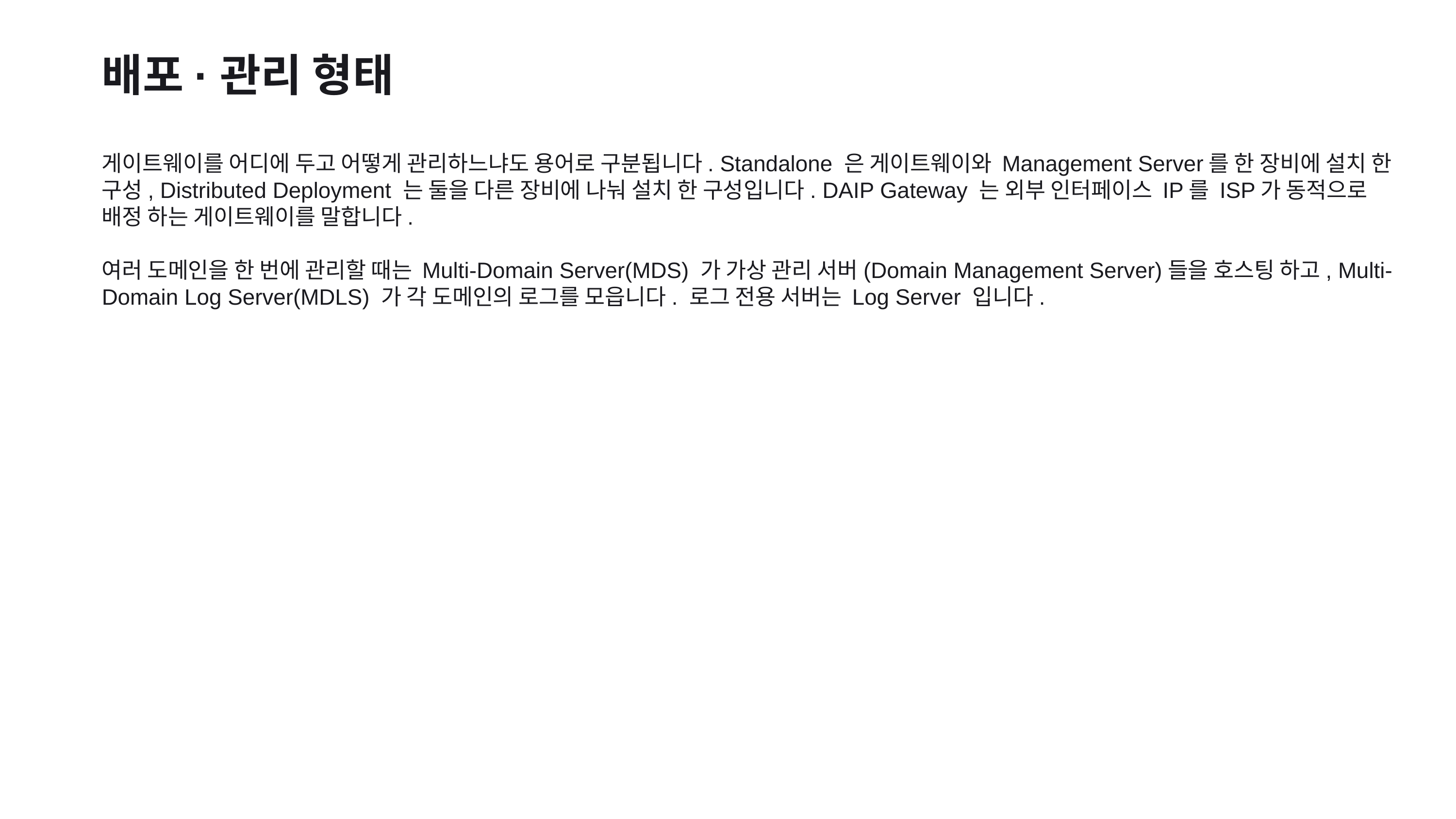

배포·관리 형태
게이트웨이를 어디에 두고 어떻게 관리하느냐도 용어로 구분됩니다. Standalone 은 게이트웨이와 Management Server를 한 장비에 설치 한 구성, Distributed Deployment 는 둘을 다른 장비에 나눠 설치 한 구성입니다. DAIP Gateway 는 외부 인터페이스 IP를 ISP가 동적으로 배정 하는 게이트웨이를 말합니다.

여러 도메인을 한 번에 관리할 때는 Multi-Domain Server(MDS) 가 가상 관리 서버(Domain Management Server)들을 호스팅 하고, Multi-Domain Log Server(MDLS) 가 각 도메인의 로그를 모읍니다. 로그 전용 서버는 Log Server 입니다.